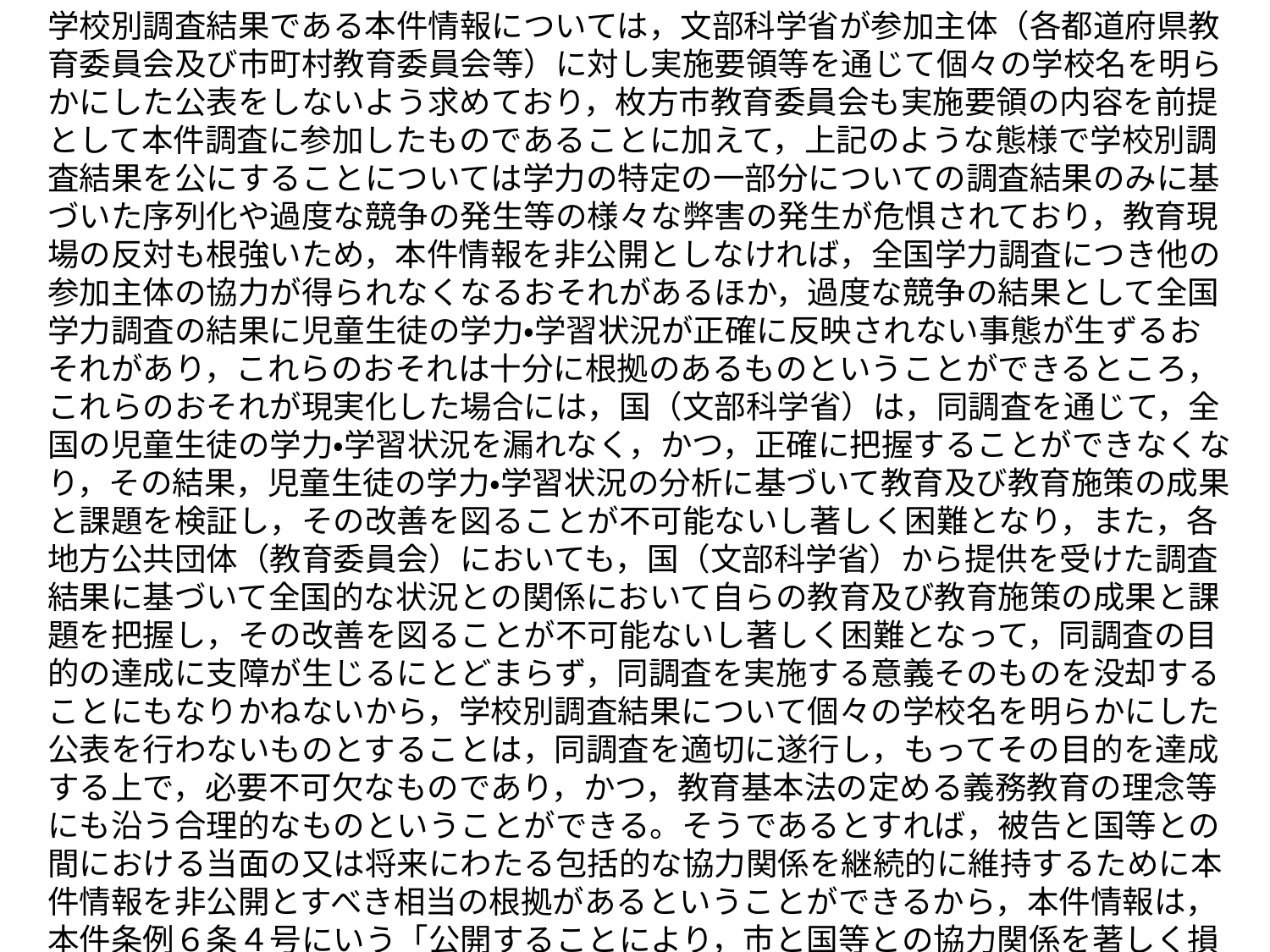

学校別調査結果である本件情報については，文部科学省が参加主体（各都道府県教育委員会及び市町村教育委員会等）に対し実施要領等を通じて個々の学校名を明らかにした公表をしないよう求めており，枚方市教育委員会も実施要領の内容を前提として本件調査に参加したものであることに加えて，上記のような態様で学校別調査結果を公にすることについては学力の特定の一部分についての調査結果のみに基づいた序列化や過度な競争の発生等の様々な弊害の発生が危惧されており，教育現場の反対も根強いため，本件情報を非公開としなければ，全国学力調査につき他の参加主体の協力が得られなくなるおそれがあるほか，過度な競争の結果として全国学力調査の結果に児童生徒の学力・学習状況が正確に反映されない事態が生ずるおそれがあり，これらのおそれは十分に根拠のあるものということができるところ，これらのおそれが現実化した場合には，国（文部科学省）は，同調査を通じて，全国の児童生徒の学力・学習状況を漏れなく，かつ，正確に把握することができなくなり，その結果，児童生徒の学力・学習状況の分析に基づいて教育及び教育施策の成果と課題を検証し，その改善を図ることが不可能ないし著しく困難となり，また，各地方公共団体（教育委員会）においても，国（文部科学省）から提供を受けた調査結果に基づいて全国的な状況との関係において自らの教育及び教育施策の成果と課題を把握し，その改善を図ることが不可能ないし著しく困難となって，同調査の目的の達成に支障が生じるにとどまらず，同調査を実施する意義そのものを没却することにもなりかねないから，学校別調査結果について個々の学校名を明らかにした公表を行わないものとすることは，同調査を適切に遂行し，もってその目的を達成する上で，必要不可欠なものであり，かつ，教育基本法の定める義務教育の理念等にも沿う合理的なものということができる。そうであるとすれば，被告と国等との間における当面の又は将来にわたる包括的な協力関係を継続的に維持するために本件情報を非公開とすべき相当の根拠があるということができるから，本件情報は，本件条例６条４号にいう「公開することにより，市と国等との協力関係を著しく損なうと認められるもの」に該当するというべきである。